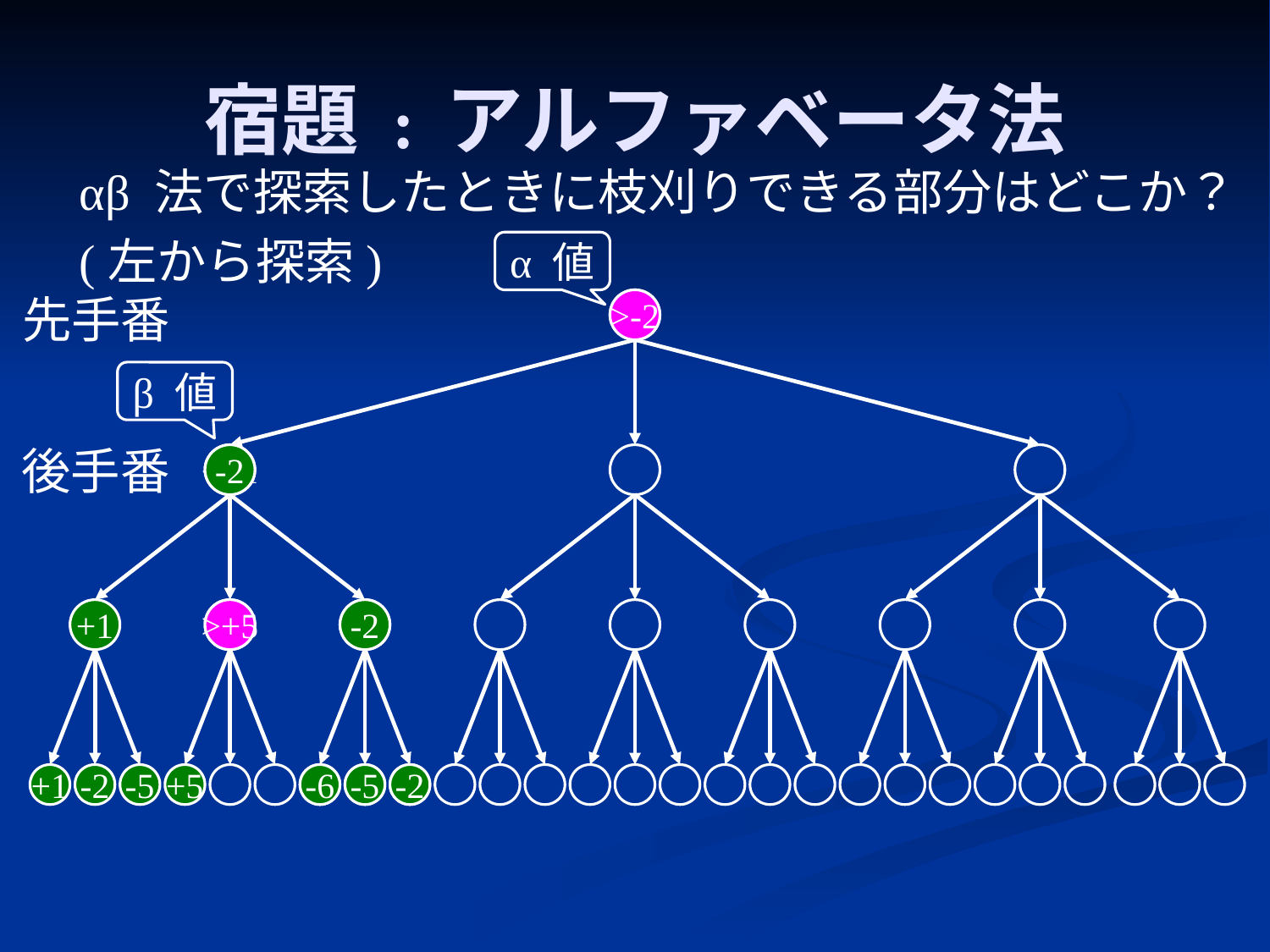

# 宿題 : アルファベータ法
αβ 法で探索したときに枝刈りできる部分はどこか？
(左から探索)
α 値
先手番

>-2
β 値
後手番
<+1
-2

+1

>+5

-2

+1
-2
-5
+5

-6
-5
-2